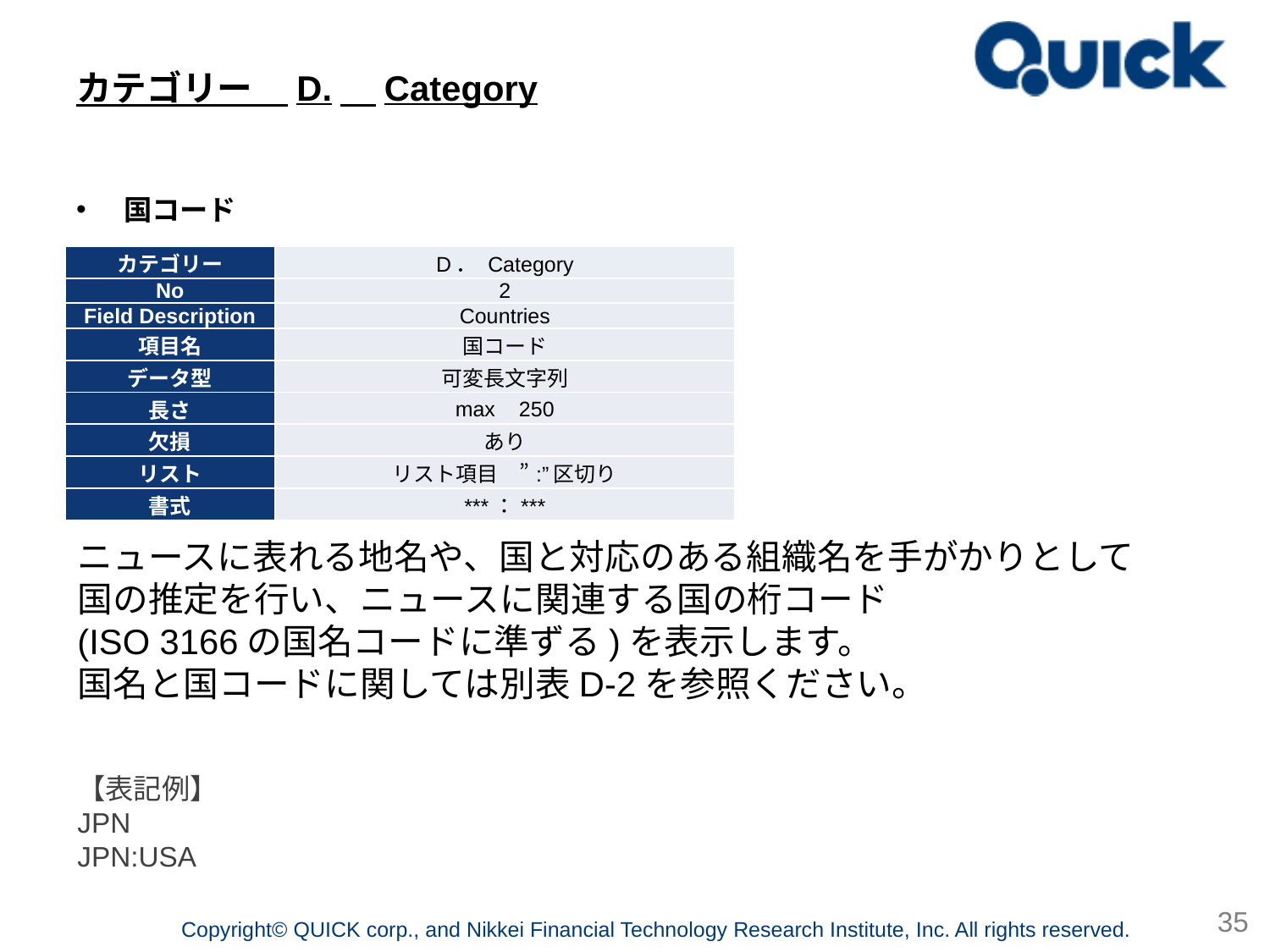

# カテゴリー　D.　Category
国コード
| カテゴリー | D． Category |
| --- | --- |
| No | 2 |
| Field Description | Countries |
| 項目名 | 国コード |
| データ型 | 可変長文字列 |
| 長さ | max 250 |
| 欠損 | あり |
| リスト | リスト項目　”:”区切り |
| 書式 | \*\*\*：\*\*\* |
ニュースに表れる地名や、国と対応のある組織名を手がかりとして
国の推定を行い、ニュースに関連する国の桁コード
(ISO 3166の国名コードに準ずる)を表示します。
国名と国コードに関しては別表D-2を参照ください。

【表記例】
JPN
JPN:USA
35